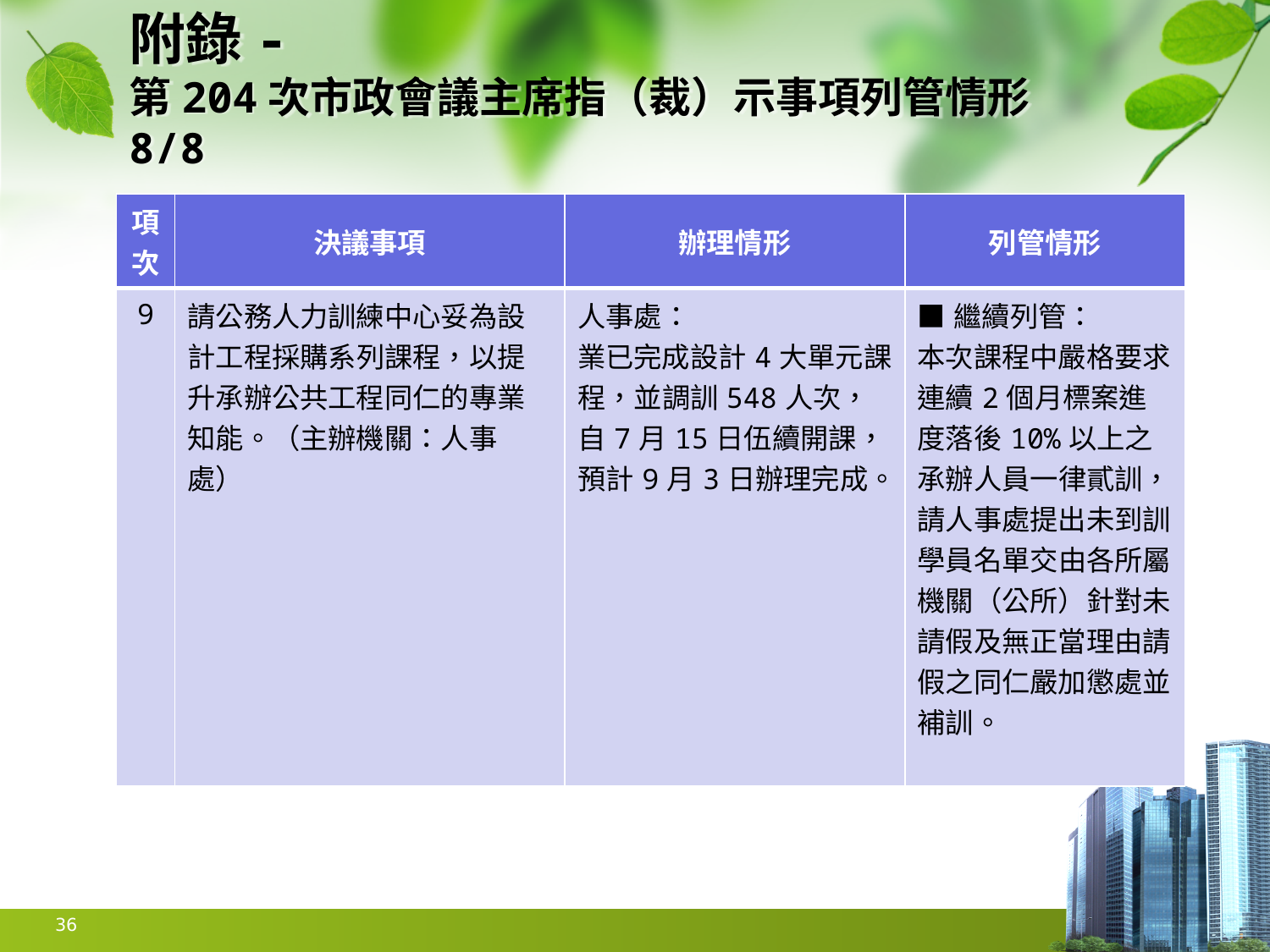

# 附錄- 第204次市政會議主席指（裁）示事項列管情形　8/8

| 項次 | 決議事項 | 辦理情形 | 列管情形 |
| --- | --- | --- | --- |
| 9 | 請公務人力訓練中心妥為設計工程採購系列課程，以提升承辦公共工程同仁的專業知能。（主辦機關：人事處） | 人事處： 業已完成設計4大單元課程，並調訓548人次，自7月15日伍續開課，預計9月3日辦理完成。 | ■繼續列管： 本次課程中嚴格要求連續2個月標案進度落後10%以上之承辦人員一律貳訓，請人事處提出未到訓學員名單交由各所屬機關（公所）針對未請假及無正當理由請假之同仁嚴加懲處並補訓。 |
36